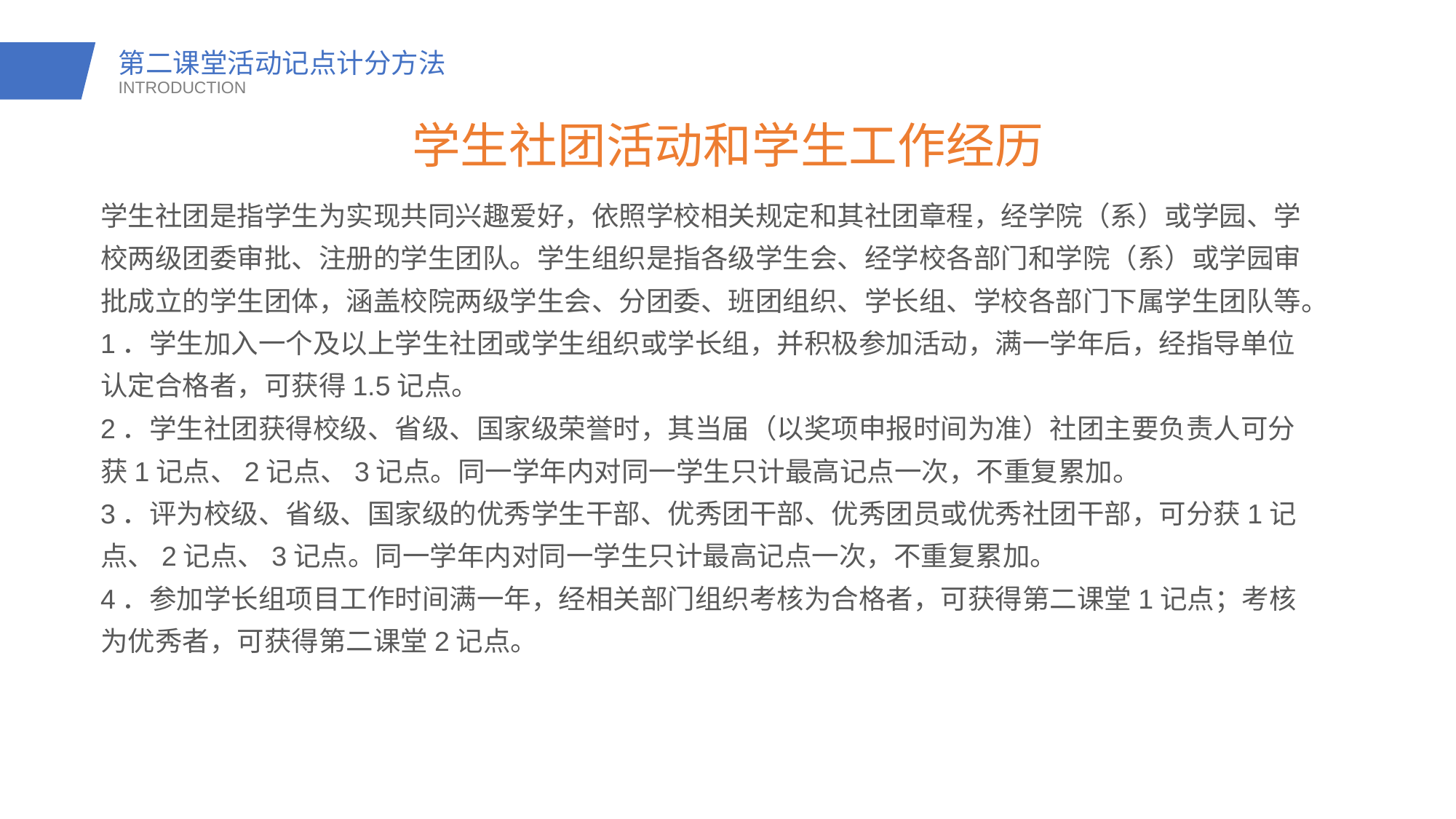

第二课堂活动记点计分方法
INTRODUCTION
学生社团活动和学生工作经历
学生社团是指学生为实现共同兴趣爱好，依照学校相关规定和其社团章程，经学院（系）或学园、学校两级团委审批、注册的学生团队。学生组织是指各级学生会、经学校各部门和学院（系）或学园审批成立的学生团体，涵盖校院两级学生会、分团委、班团组织、学长组、学校各部门下属学生团队等。
1．学生加入一个及以上学生社团或学生组织或学长组，并积极参加活动，满一学年后，经指导单位认定合格者，可获得1.5记点。
2．学生社团获得校级、省级、国家级荣誉时，其当届（以奖项申报时间为准）社团主要负责人可分获1记点、2记点、3记点。同一学年内对同一学生只计最高记点一次，不重复累加。
3．评为校级、省级、国家级的优秀学生干部、优秀团干部、优秀团员或优秀社团干部，可分获1记点、2记点、3记点。同一学年内对同一学生只计最高记点一次，不重复累加。
4．参加学长组项目工作时间满一年，经相关部门组织考核为合格者，可获得第二课堂1记点；考核为优秀者，可获得第二课堂2记点。